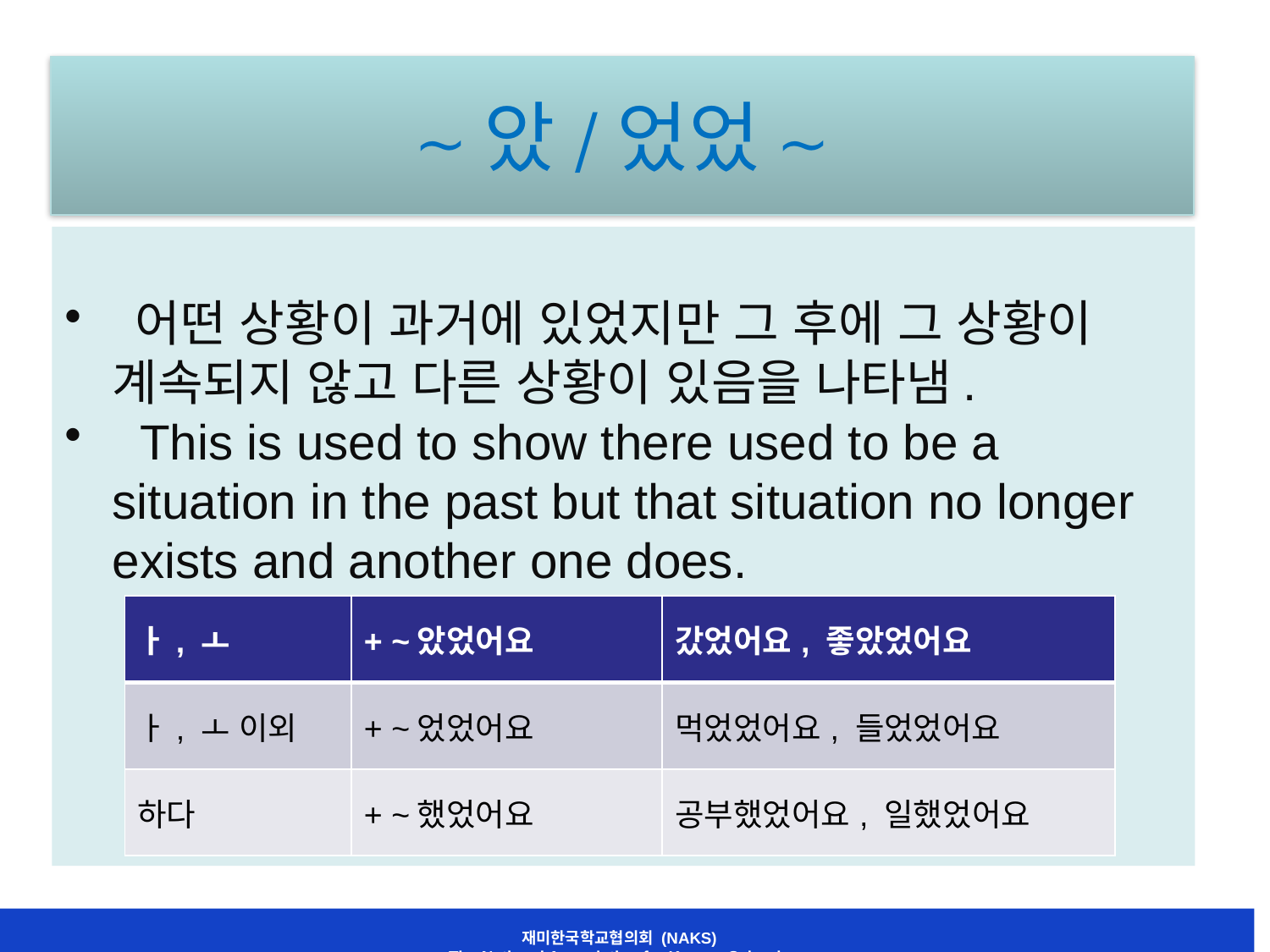

# ~았/었었~

 어떤 상황이 과거에 있었지만 그 후에 그 상황이 계속되지 않고 다른 상황이 있음을 나타냄.
  This is used to show there used to be a situation in the past but that situation no longer exists and another one does.

| ㅏ, ㅗ | + ~았었어요 | 갔었어요, 좋았었어요 |
| --- | --- | --- |
| ㅏ, ㅗ 이외 | + ~었었어요 | 먹었었어요, 들었었어요 |
| 하다 | + ~했었어요 | 공부했었어요, 일했었어요 |
재미한국학교협의회 (NAKS)
The National Association for Korean Schools